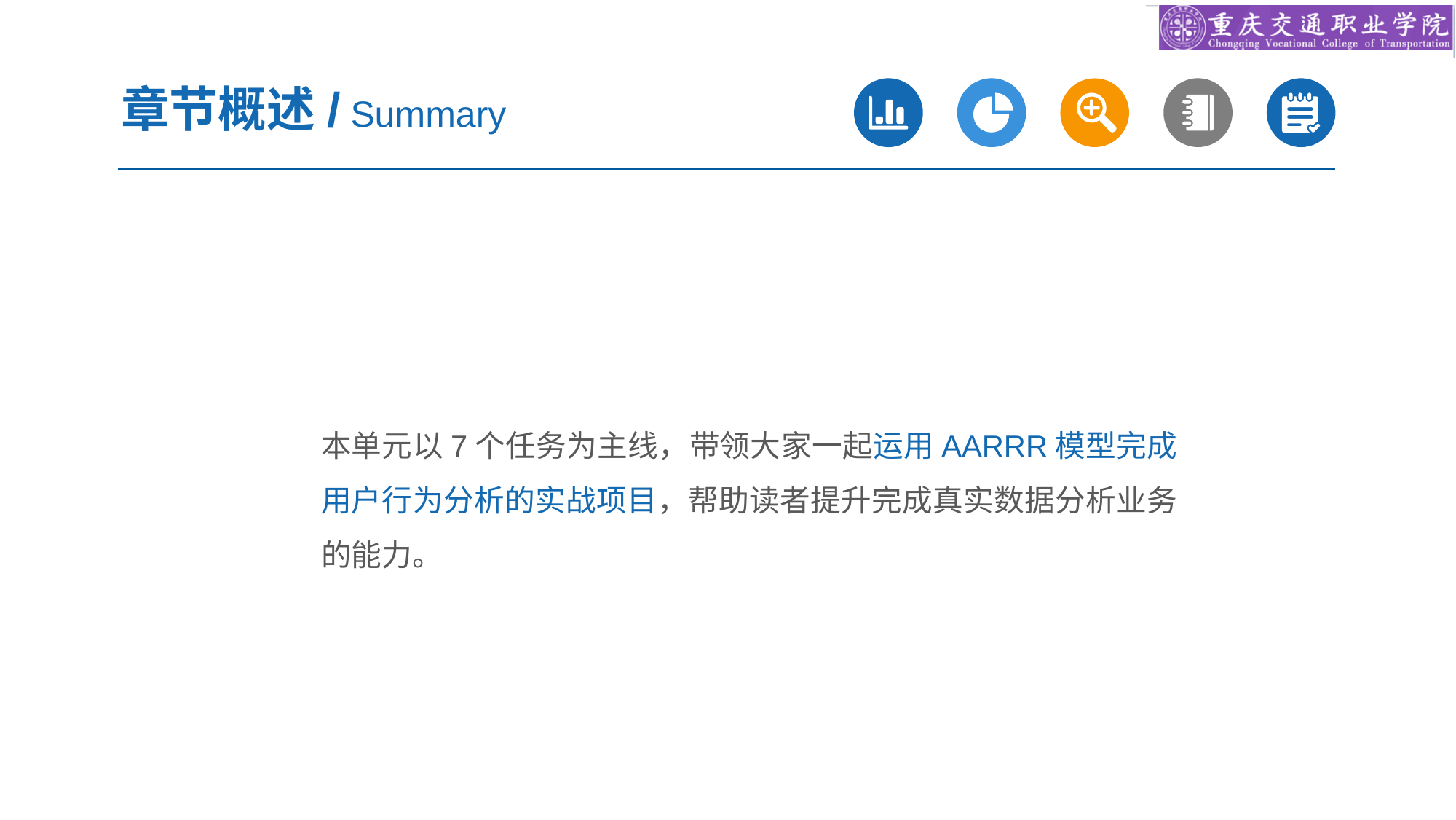

章节概述/ Summary
本单元以7个任务为主线，带领大家一起运用AARRR模型完成用户行为分析的实战项目，帮助读者提升完成真实数据分析业务的能力。